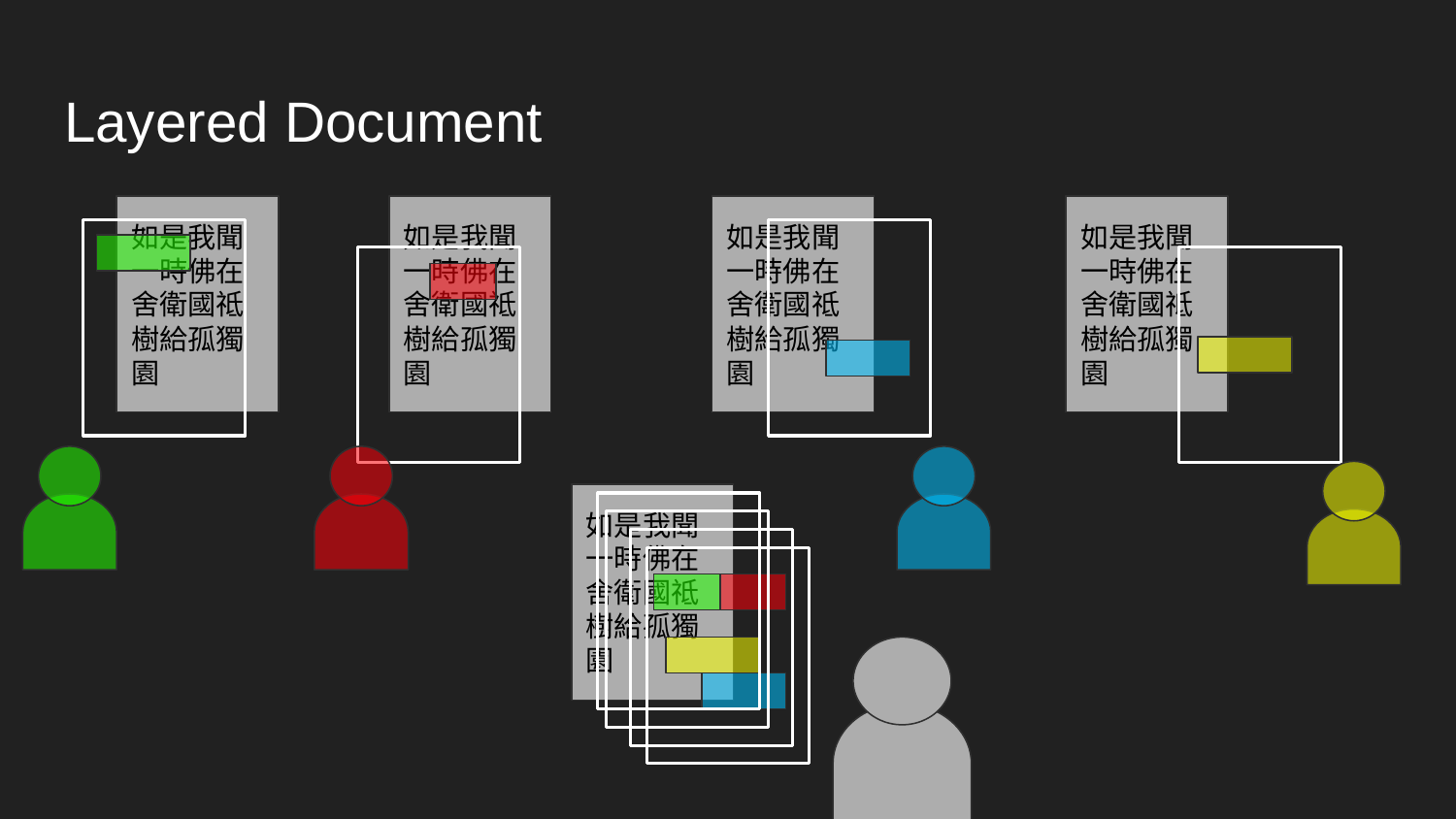

# Layered Document
如是我聞一時佛在舍衛國祗樹給孤獨園
如是我聞一時佛在舍衛國祗樹給孤獨園
如是我聞一時佛在舍衛國祗樹給孤獨園
如是我聞一時佛在舍衛國祗樹給孤獨園

如是我聞一時佛在舍衛國祗樹給孤獨園